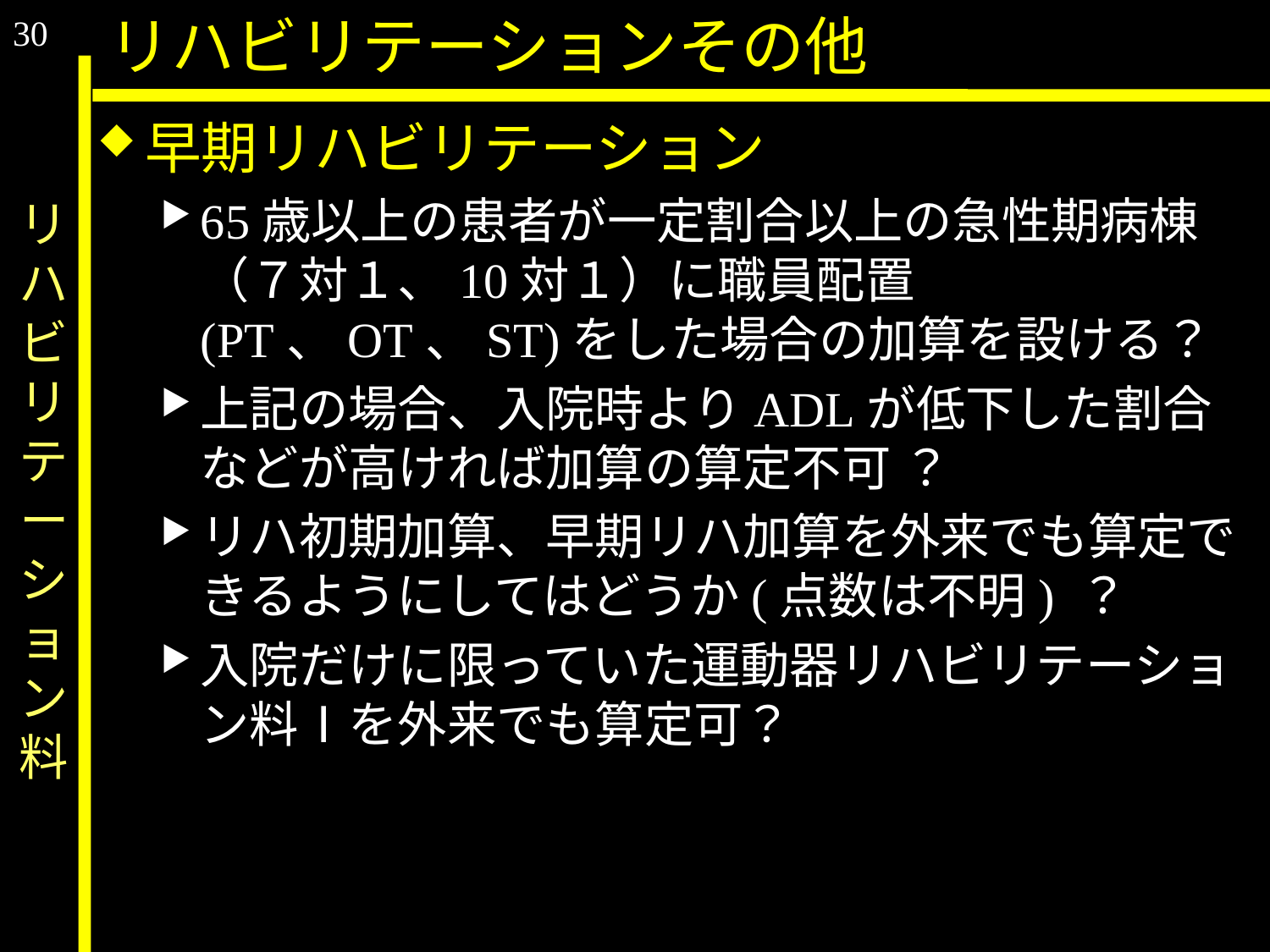

30
リハビリテーションその他

早期リハビリテーション
65歳以上の患者が一定割合以上の急性期病棟（７対１、10対１）に職員配置(PT、OT、ST)をした場合の加算を設ける？
上記の場合、入院時よりADLが低下した割合などが高ければ加算の算定不可 ？
リハ初期加算、早期リハ加算を外来でも算定できるようにしてはどうか(点数は不明) ？
入院だけに限っていた運動器リハビリテーション料Ⅰを外来でも算定可？
リハビリテーション料